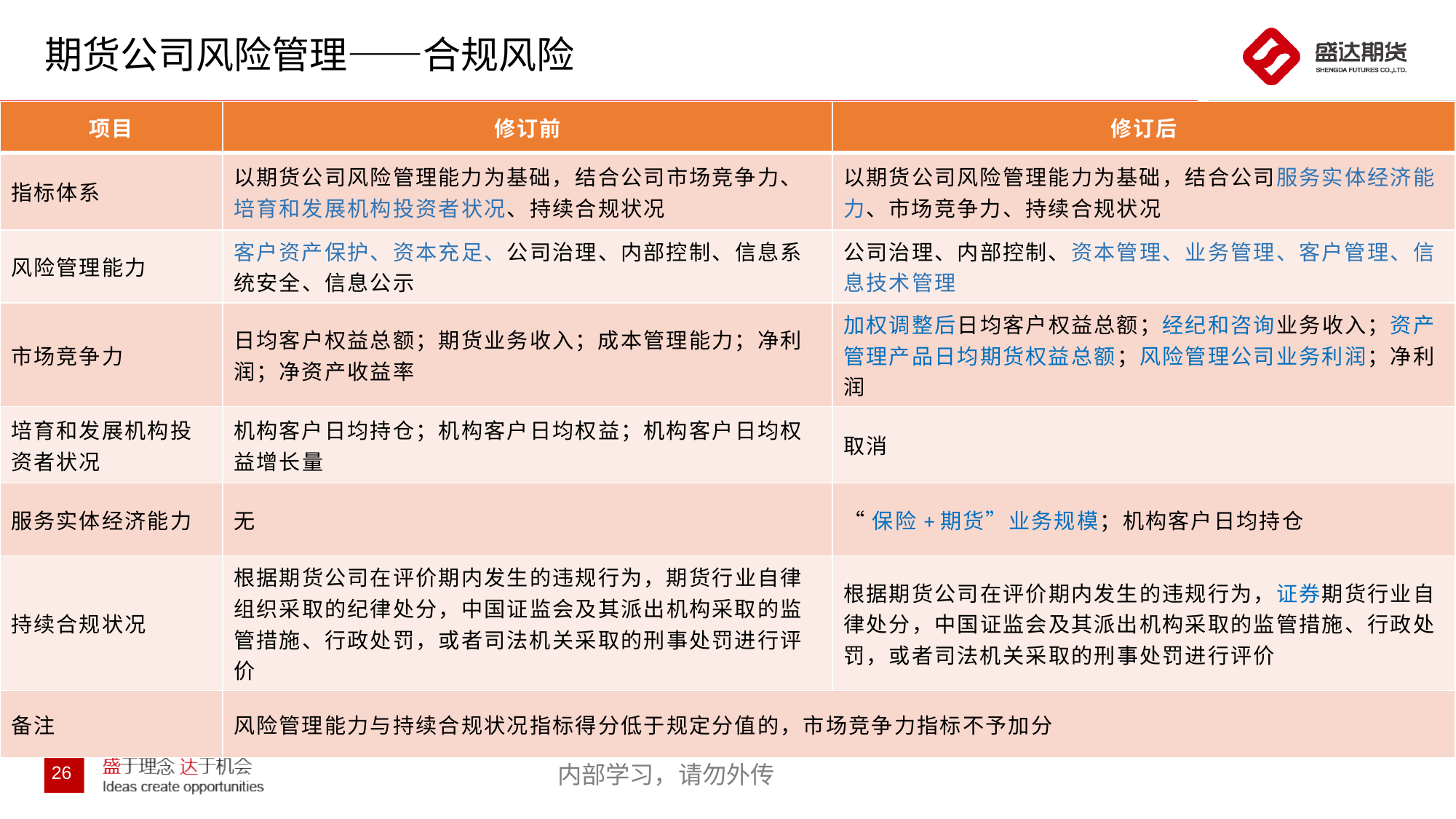

# 期货公司风险管理——合规风险
| 项目 | 修订前 | 修订后 |
| --- | --- | --- |
| 指标体系 | 以期货公司风险管理能力为基础，结合公司市场竞争力、培育和发展机构投资者状况、持续合规状况 | 以期货公司风险管理能力为基础，结合公司服务实体经济能力、市场竞争力、持续合规状况 |
| 风险管理能力 | 客户资产保护、资本充足、公司治理、内部控制、信息系统安全、信息公示 | 公司治理、内部控制、资本管理、业务管理、客户管理、信息技术管理 |
| 市场竞争力 | 日均客户权益总额；期货业务收入；成本管理能力；净利润；净资产收益率 | 加权调整后日均客户权益总额；经纪和咨询业务收入；资产管理产品日均期货权益总额；风险管理公司业务利润；净利润 |
| 培育和发展机构投资者状况 | 机构客户日均持仓；机构客户日均权益；机构客户日均权益增长量 | 取消 |
| 服务实体经济能力 | 无 | “保险+期货”业务规模；机构客户日均持仓 |
| 持续合规状况 | 根据期货公司在评价期内发生的违规行为，期货行业自律组织采取的纪律处分，中国证监会及其派出机构采取的监管措施、行政处罚，或者司法机关采取的刑事处罚进行评价 | 根据期货公司在评价期内发生的违规行为，证券期货行业自律处分，中国证监会及其派出机构采取的监管措施、行政处罚，或者司法机关采取的刑事处罚进行评价 |
| 备注 | 风险管理能力与持续合规状况指标得分低于规定分值的，市场竞争力指标不予加分 |  |